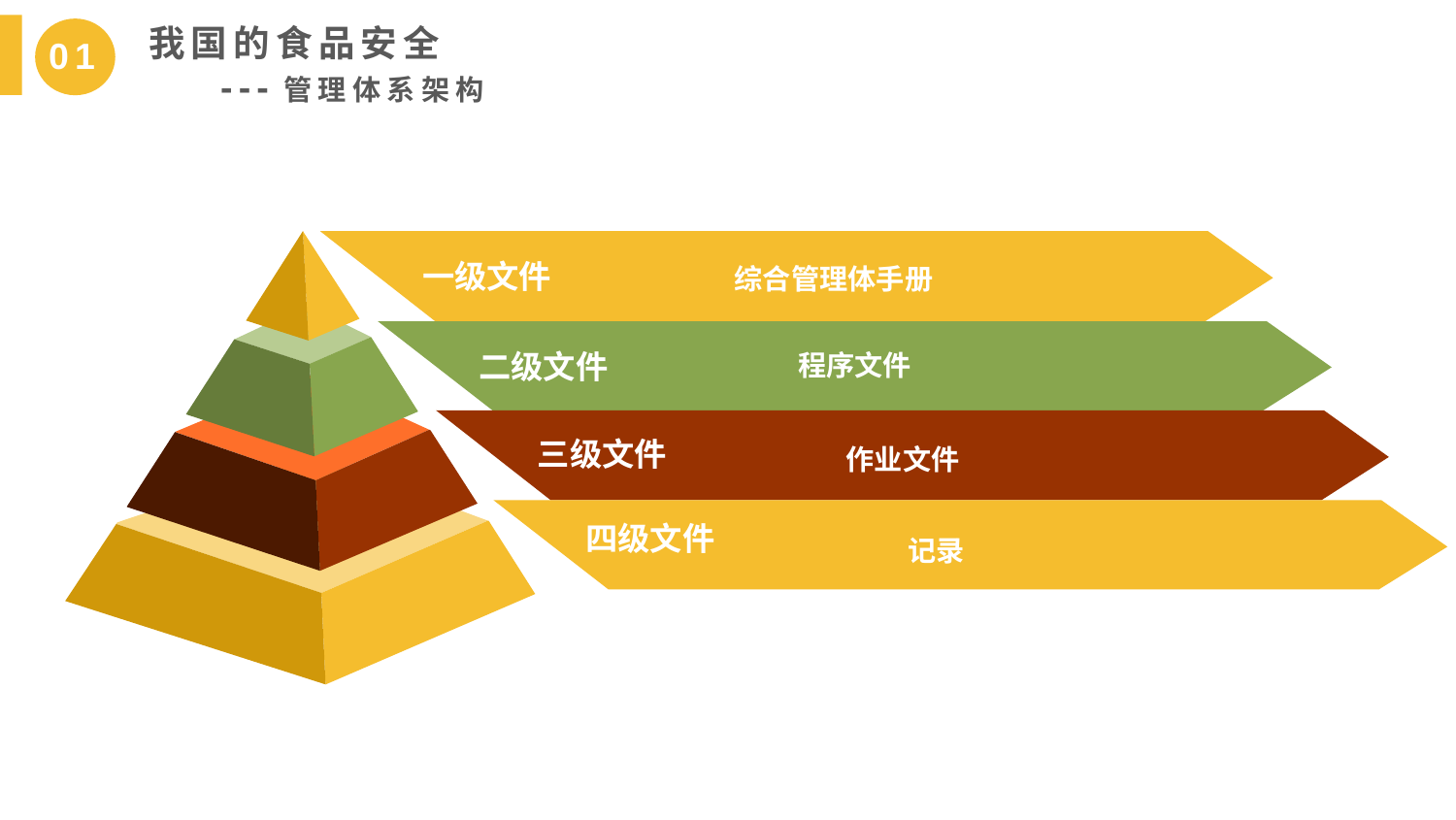

我国的食品安全
      ---管理体系架构

01

一级文件
综合管理体手册

二级文件
程序文件

三级文件
作业文件

四级文件
记录